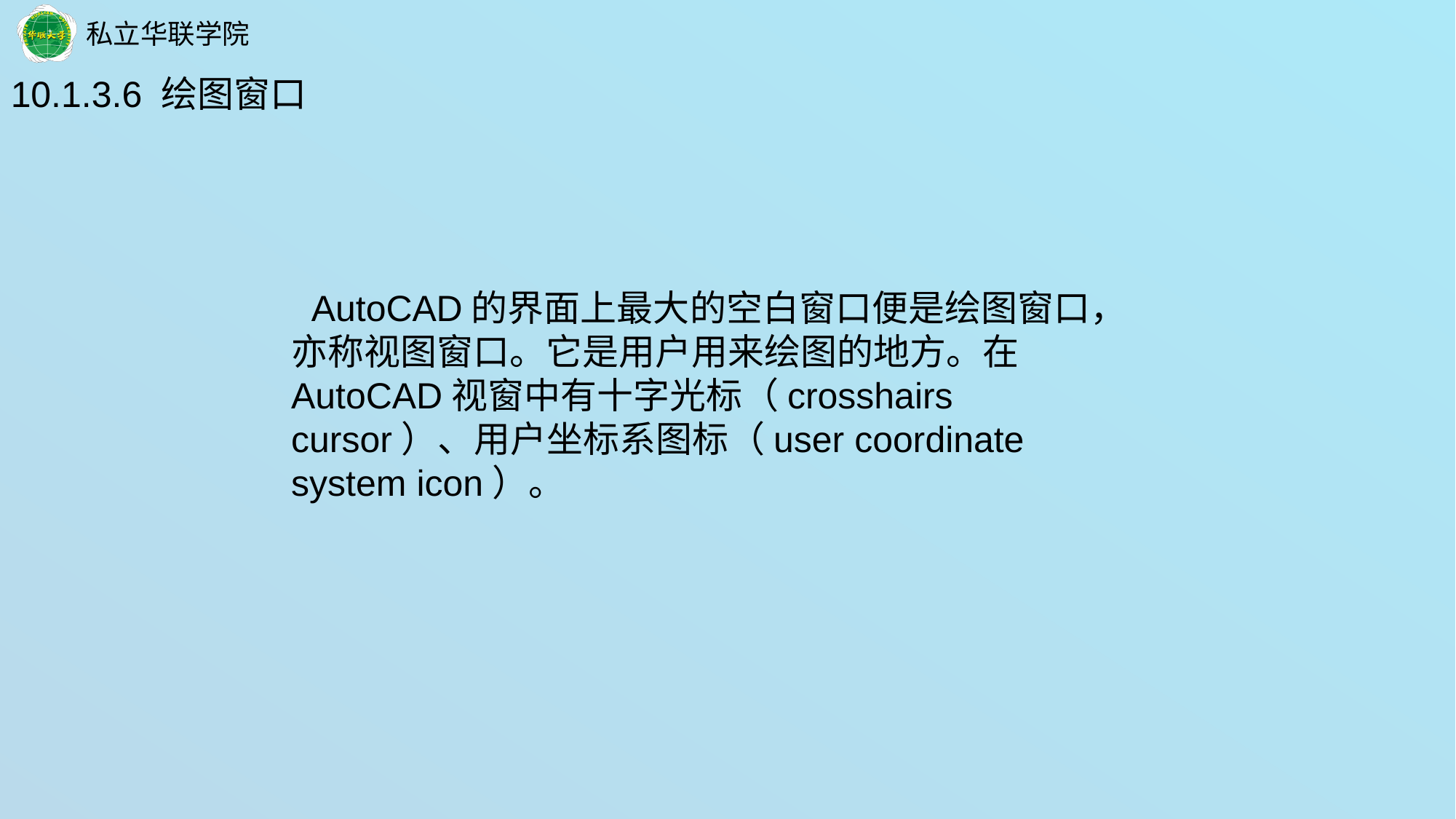

10.1.3.6 绘图窗口
      AutoCAD的界面上最大的空白窗口便是绘图窗口，亦称视图窗口。它是用户用来绘图的地方。在AutoCAD视窗中有十字光标（crosshairs cursor）、用户坐标系图标（user coordinate system icon）。